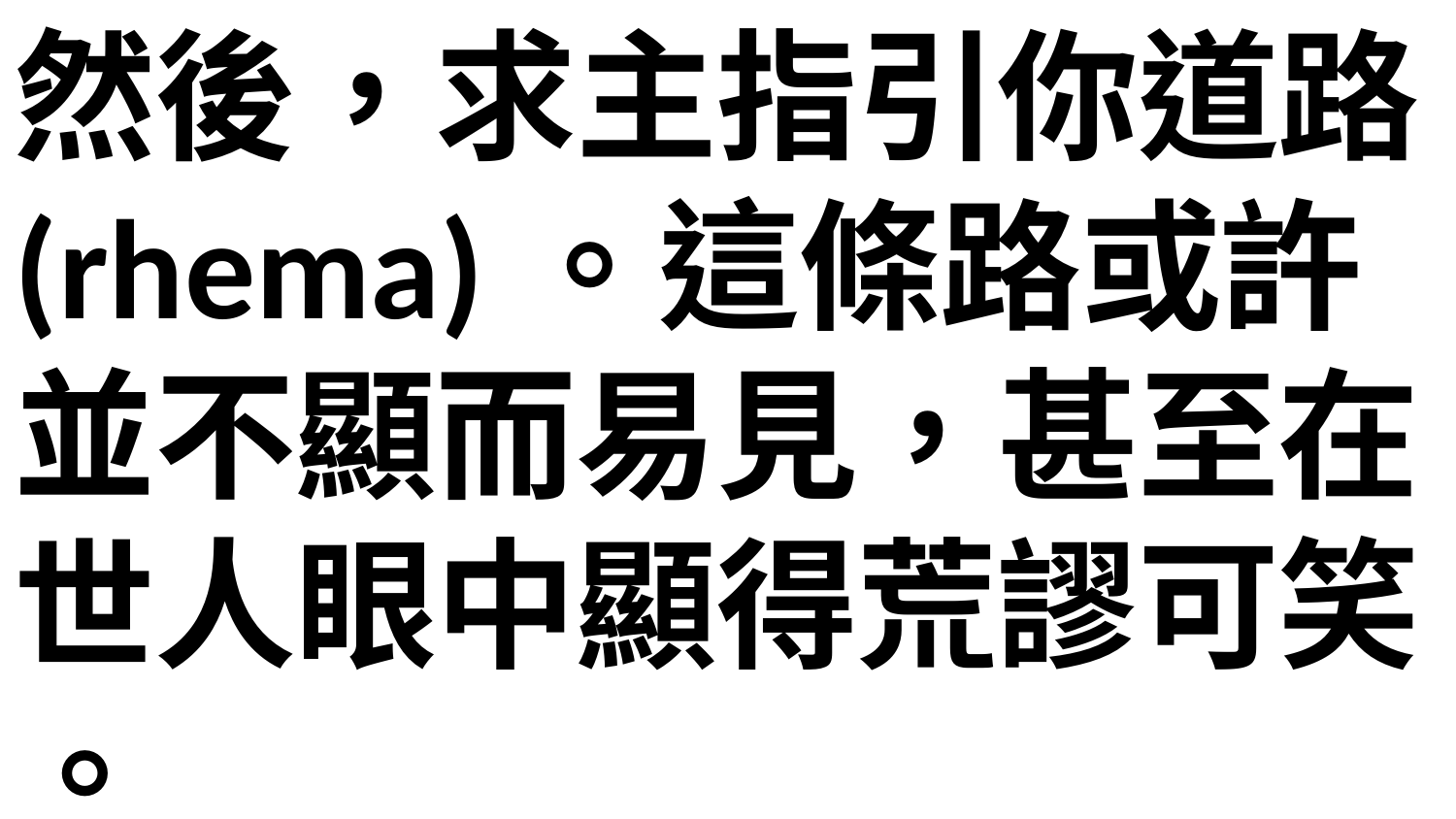

然後，求主指引你道路(rhema)。這條路或許並不顯而易見，甚至在世人眼中顯得荒謬可笑
。